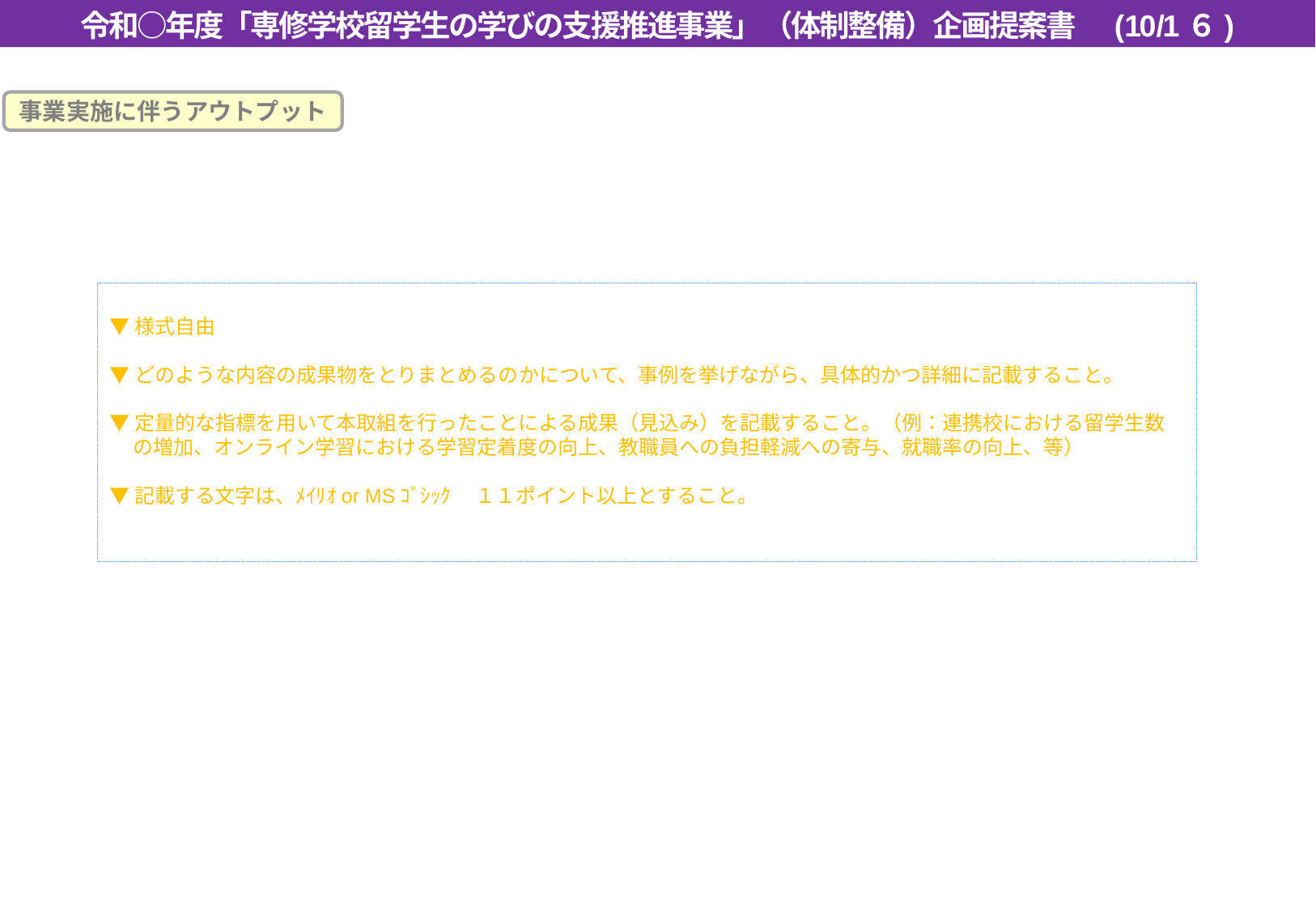

令和○年度「専修学校留学生の学びの支援推進事業」（体制整備）企画提案書　(10/1６)
令和３年度「専修学校留学生の学びの支援推進事業」（体制整備）企画提案書　(10/15)
事業実施に伴うアウトプット

▼様式自由

▼どのような内容の成果物をとりまとめるのかについて、事例を挙げながら、具体的かつ詳細に記載すること。

▼定量的な指標を用いて本取組を行ったことによる成果（見込み）を記載すること。（例：連携校における留学生数の増加、オンライン学習における学習定着度の向上、教職員への負担軽減への寄与、就職率の向上、等）

▼記載する文字は、ﾒｲﾘｵor MSｺﾞｼｯｸ 　１１ポイント以上とすること。